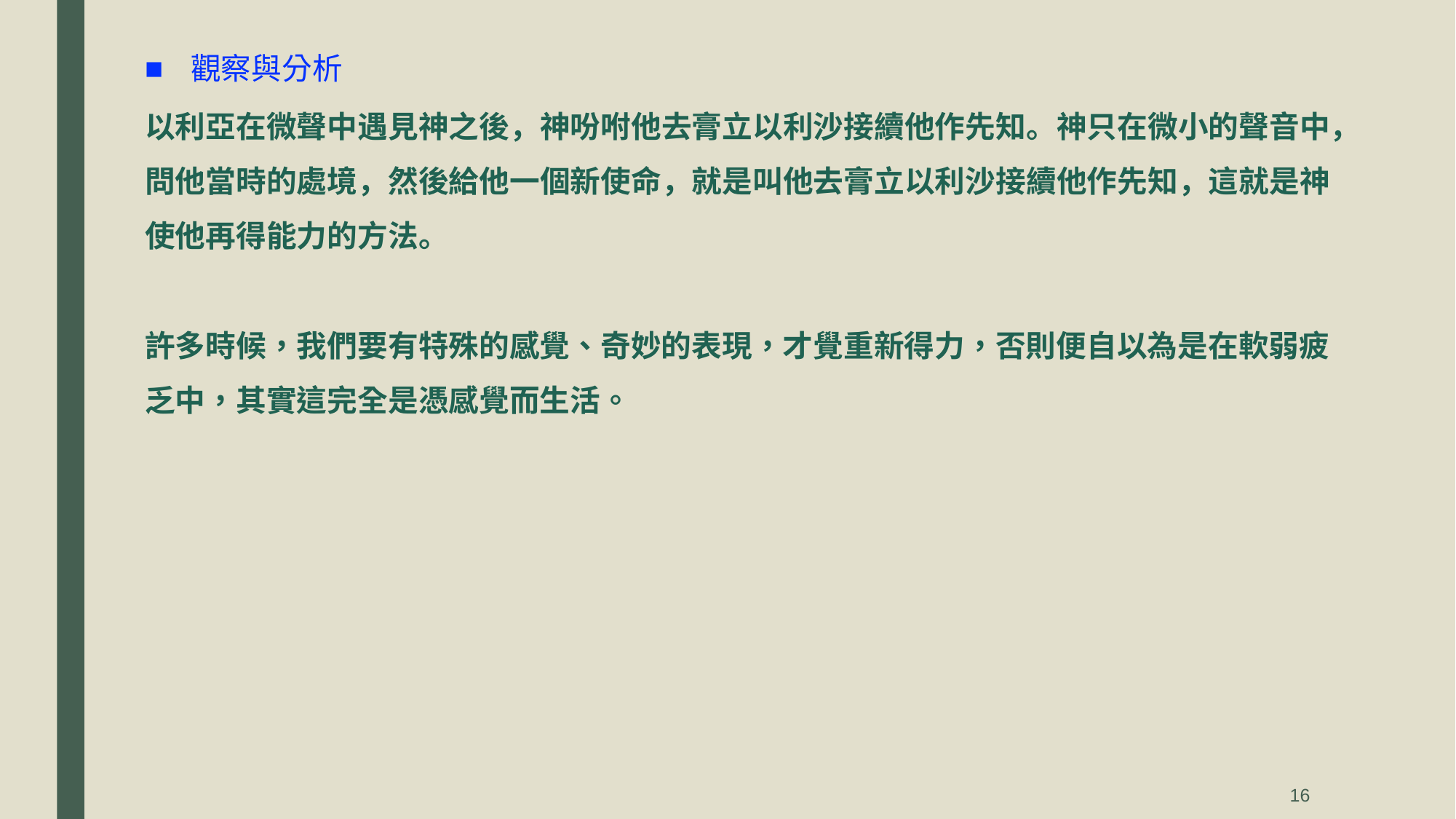

觀察與分析
以利亞在微聲中遇見神之後，神吩咐他去膏立以利沙接續他作先知。神只在微小的聲音中，問他當時的處境，然後給他一個新使命，就是叫他去膏立以利沙接續他作先知，這就是神使他再得能力的方法。

許多時候，我們要有特殊的感覺、奇妙的表現，才覺重新得力，否則便自以為是在軟弱疲乏中，其實這完全是憑感覺而生活。
16